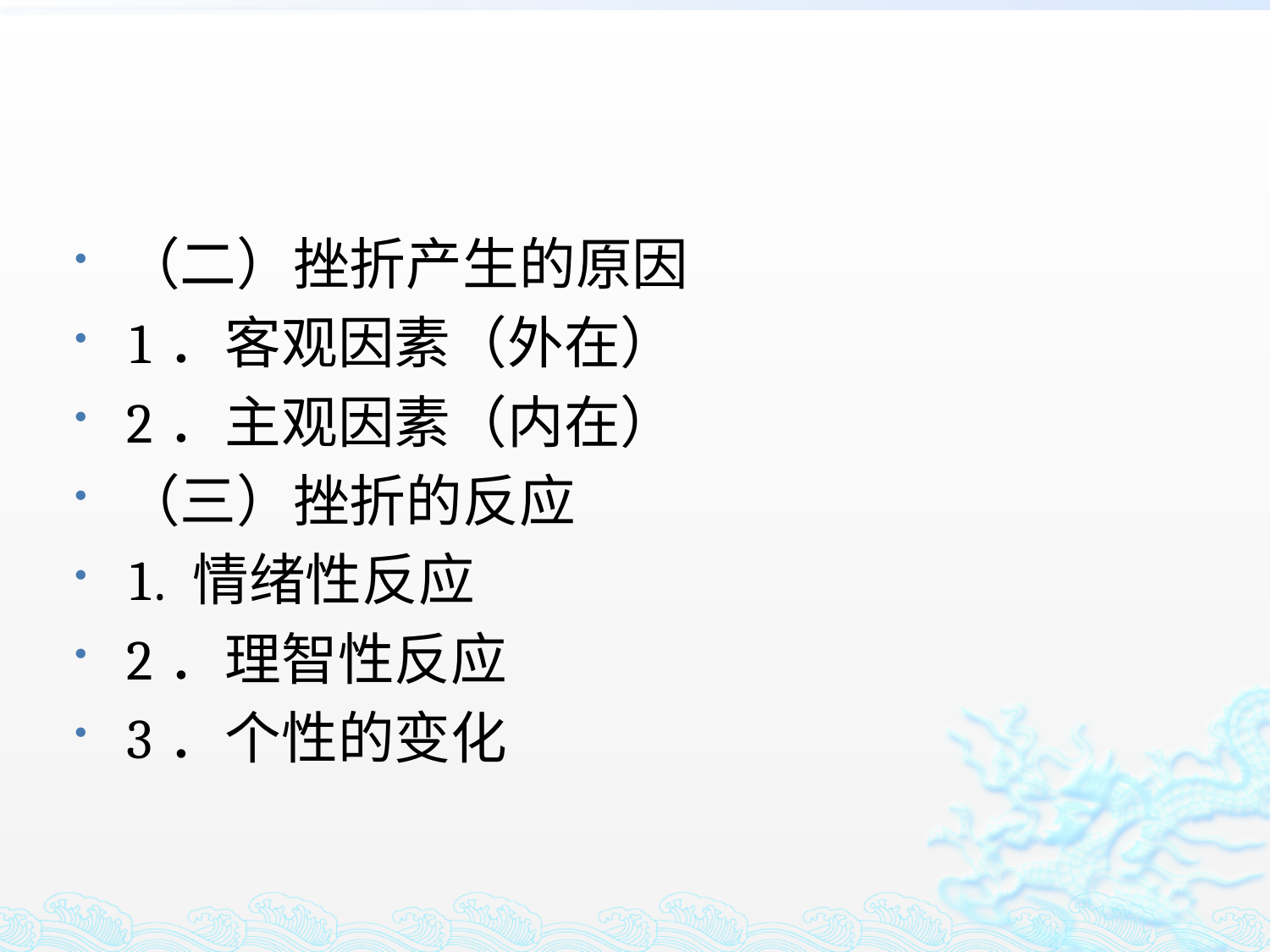

#
（二）挫折产生的原因
1．客观因素（外在）
2．主观因素（内在）
（三）挫折的反应
1. 情绪性反应
2．理智性反应
3．个性的变化